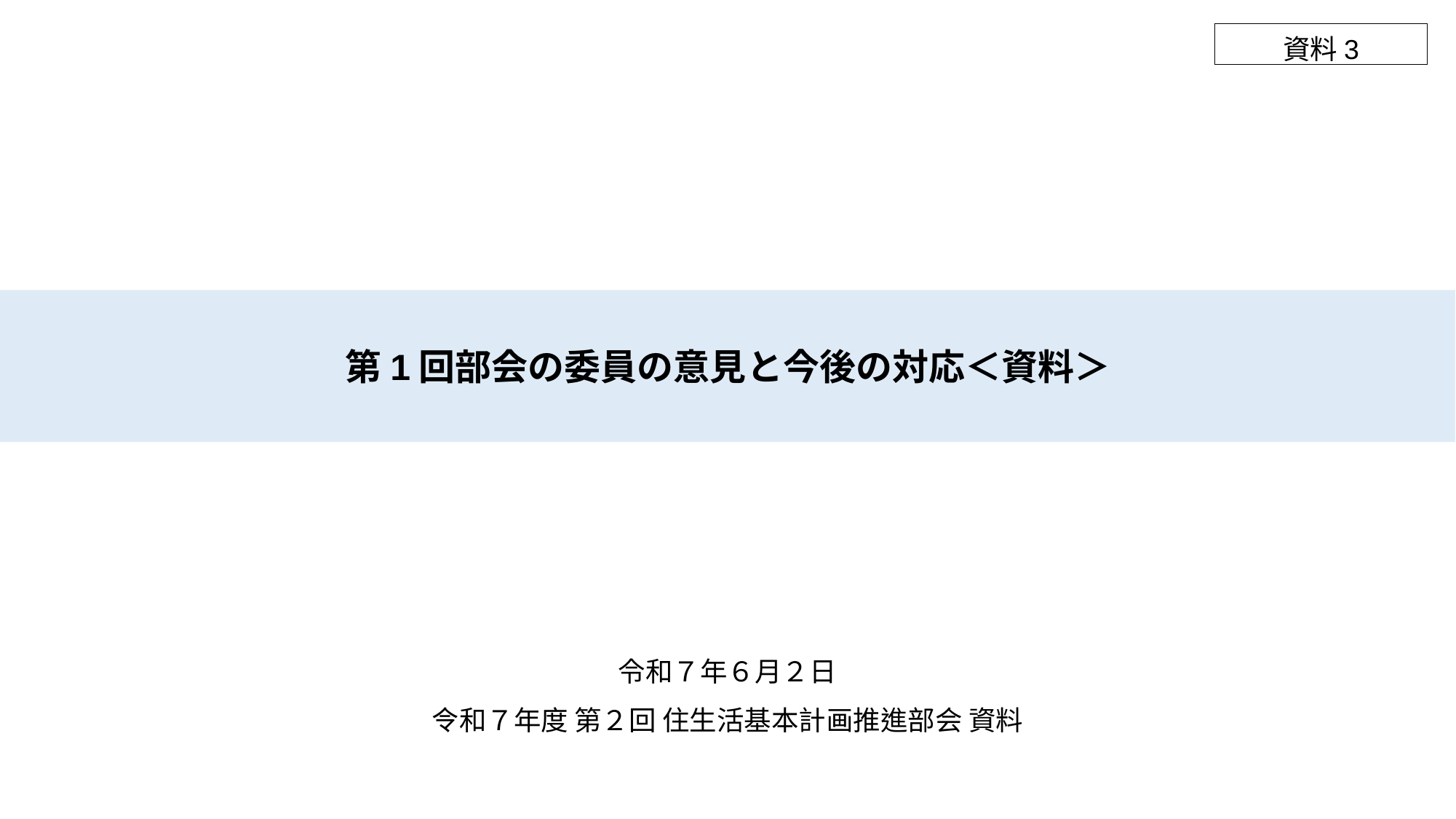

資料3
第1回部会の委員の意見と今後の対応＜資料＞
令和７年６月２日
令和７年度 第２回 住生活基本計画推進部会 資料